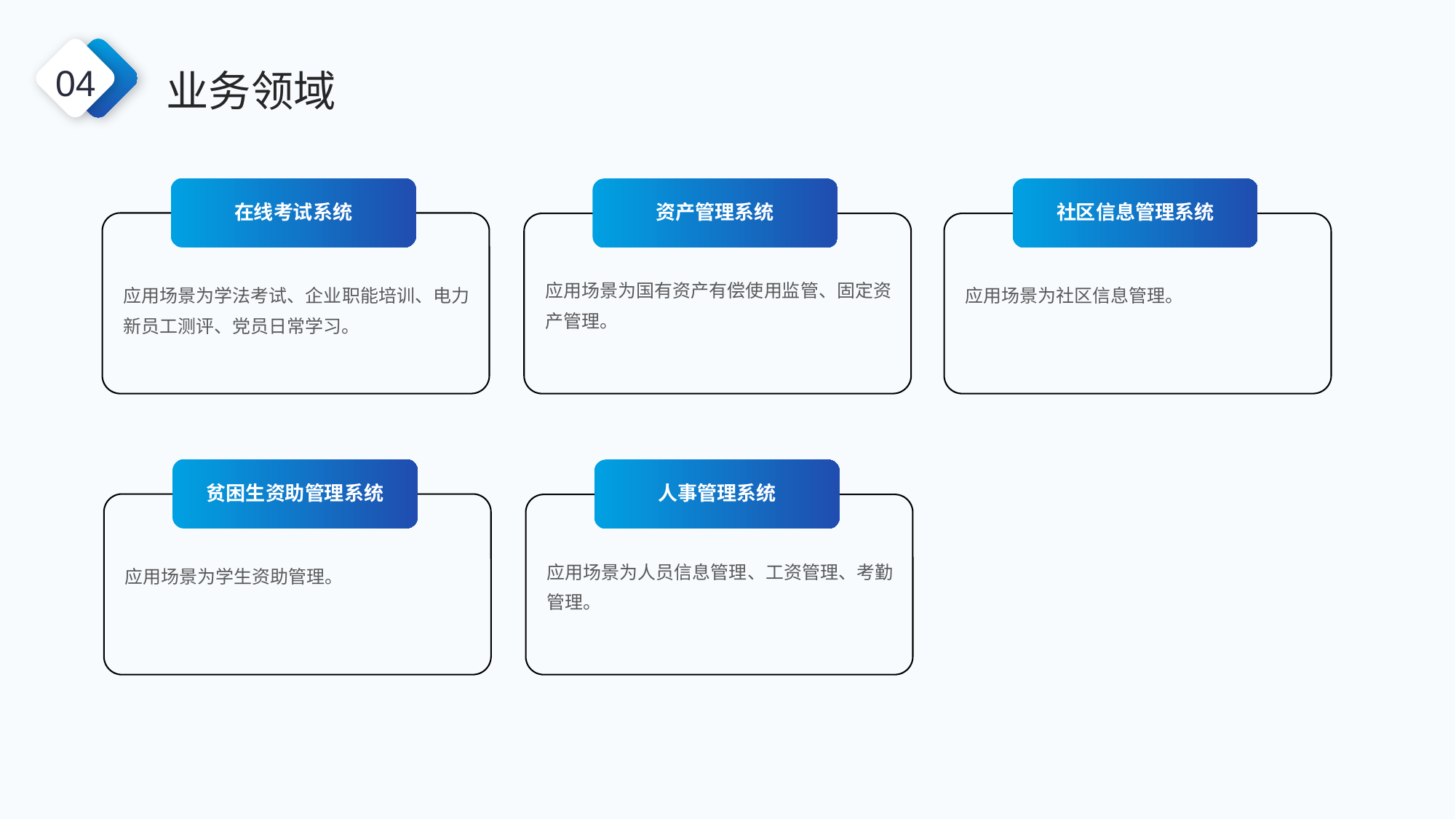

业务领域

04

在线考试系统

资产管理系统

社区信息管理系统

应用场景为学法考试、企业职能培训、电力新员工测评、党员日常学习。

应用场景为国有资产有偿使用监管、固定资产管理。

应用场景为社区信息管理。

贫困生资助管理系统

人事管理系统

应用场景为学生资助管理。

应用场景为人员信息管理、工资管理、考勤管理。